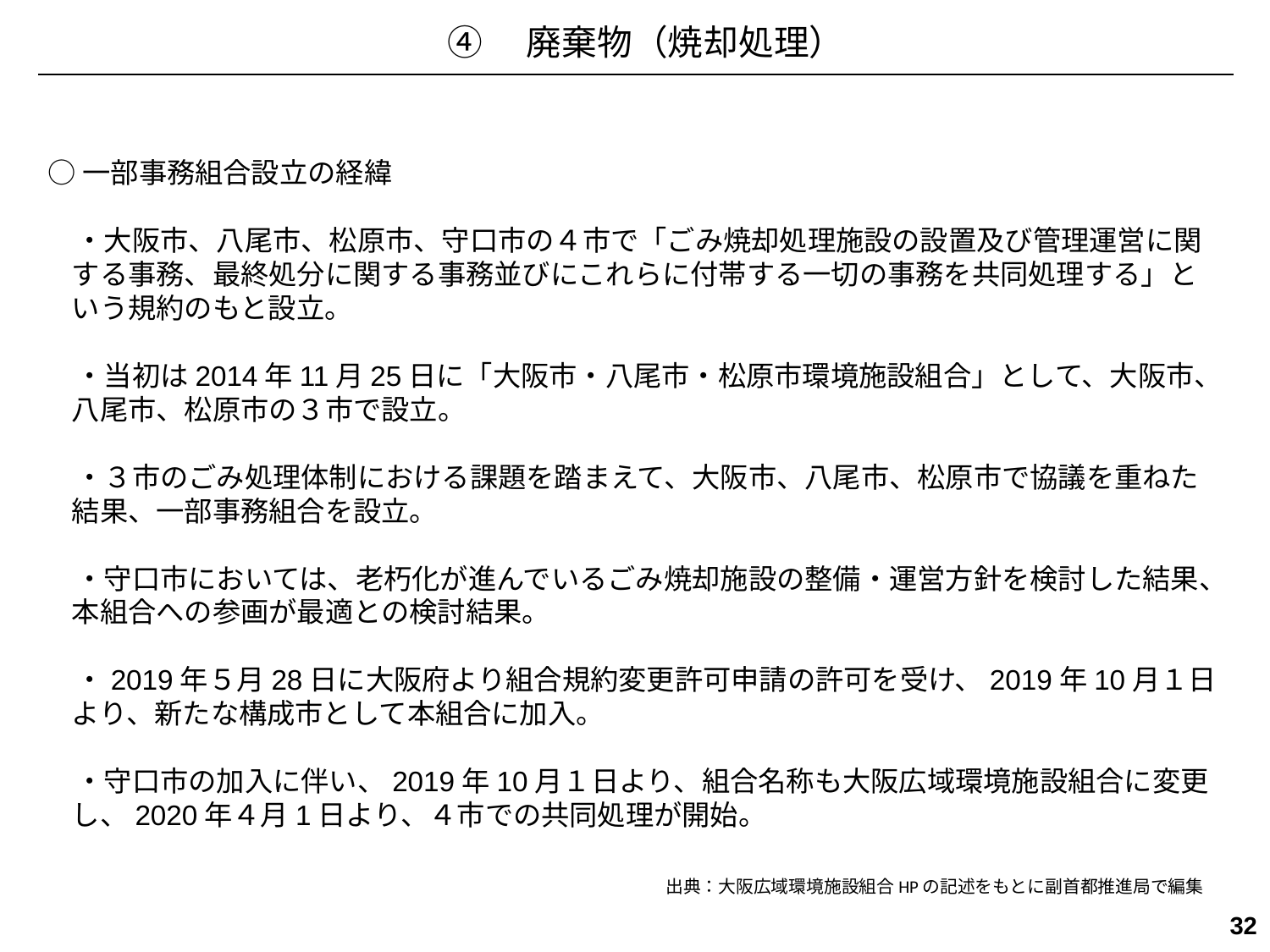

④　廃棄物（焼却処理）
○一部事務組合設立の経緯

　・大阪市、八尾市、松原市、守口市の４市で「ごみ焼却処理施設の設置及び管理運営に関する事務、最終処分に関する事務並びにこれらに付帯する一切の事務を共同処理する」という規約のもと設立。

　・当初は2014年11月25日に「大阪市・八尾市・松原市環境施設組合」として、大阪市、八尾市、松原市の３市で設立。

　・３市のごみ処理体制における課題を踏まえて、大阪市、八尾市、松原市で協議を重ねた結果、一部事務組合を設立。

　・守口市においては、老朽化が進んでいるごみ焼却施設の整備・運営方針を検討した結果、本組合への参画が最適との検討結果。

　・2019年５月28日に大阪府より組合規約変更許可申請の許可を受け、2019年10月１日より、新たな構成市として本組合に加入。

　・守口市の加入に伴い、2019年10月１日より、組合名称も大阪広域環境施設組合に変更し、2020年４月1日より、４市での共同処理が開始。
出典：大阪広域環境施設組合HPの記述をもとに副首都推進局で編集
32